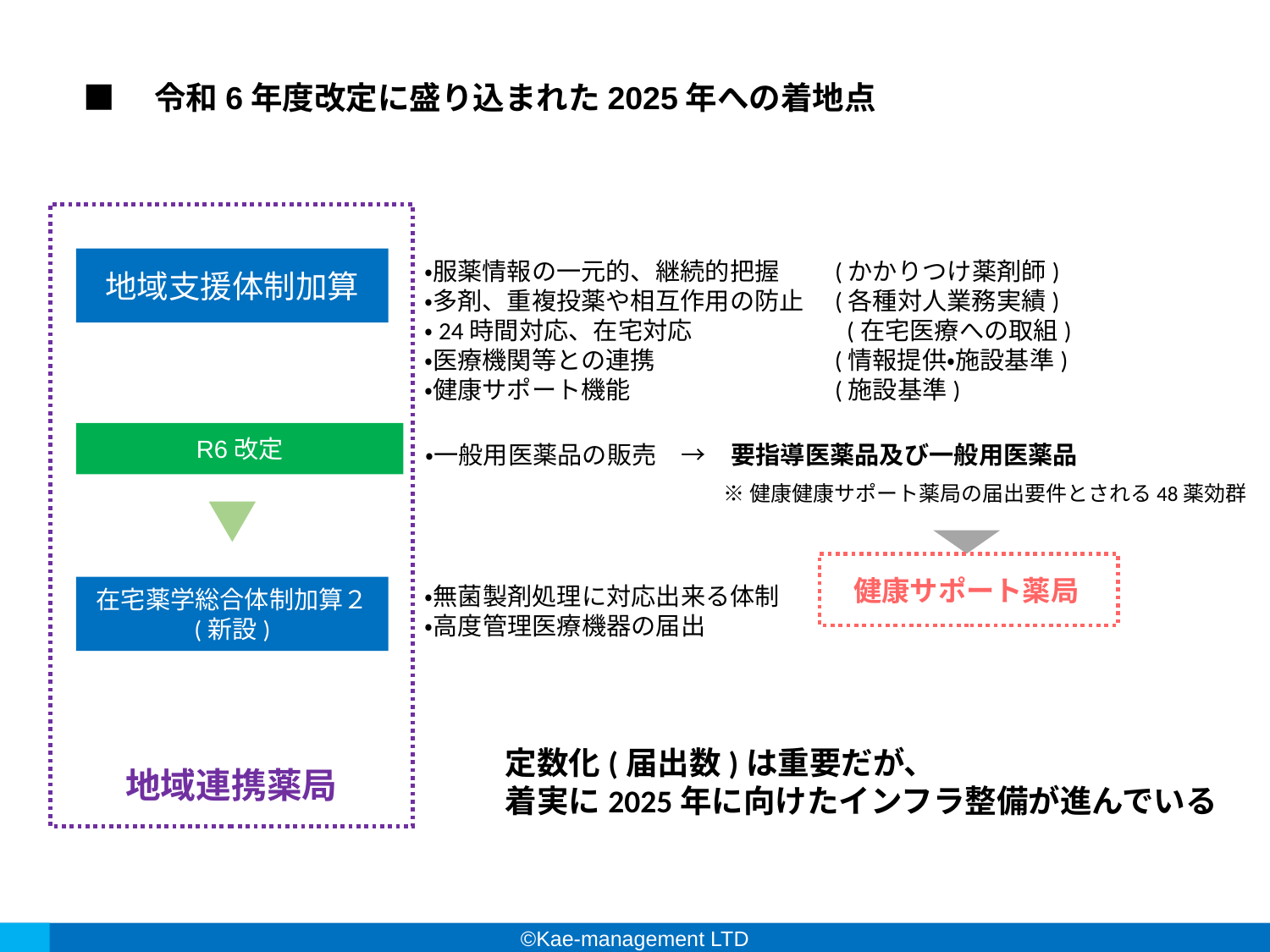

■　令和6年度改定に盛り込まれた2025年への着地点

地域支援体制加算
・服薬情報の一元的、継続的把握　　(かかりつけ薬剤師)
・多剤、重複投薬や相互作用の防止　(各種対人業務実績)
・24時間対応、在宅対応　　　　　　(在宅医療への取組)
・医療機関等との連携　　　　　　　(情報提供・施設基準)
・健康サポート機能　　　　　　　　(施設基準)
R6改定
・一般用医薬品の販売　→　要指導医薬品及び一般用医薬品
※健康健康サポート薬局の届出要件とされる48薬効群

健康サポート薬局
・無菌製剤処理に対応出来る体制
・高度管理医療機器の届出
在宅薬学総合体制加算２
(新設)
定数化(届出数)は重要だが、
着実に2025年に向けたインフラ整備が進んでいる
地域連携薬局